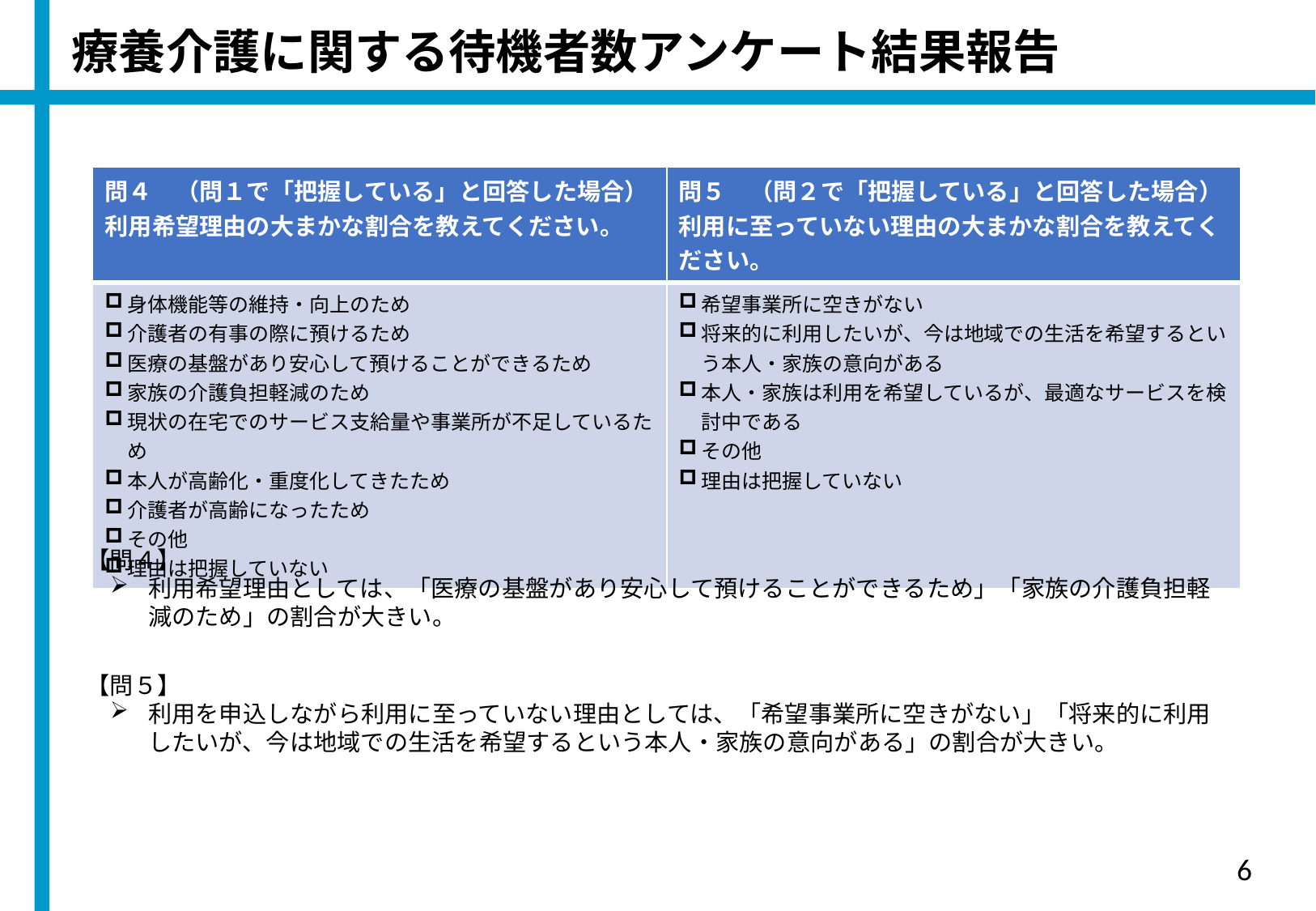

療養介護に関する待機者数アンケート結果報告
| 問４　（問１で「把握している」と回答した場合）利用希望理由の大まかな割合を教えてください。 | 問５　（問２で「把握している」と回答した場合）利用に至っていない理由の大まかな割合を教えてください。 |
| --- | --- |
| 身体機能等の維持・向上のため 介護者の有事の際に預けるため 医療の基盤があり安心して預けることができるため 家族の介護負担軽減のため 現状の在宅でのサービス支給量や事業所が不足しているため 本人が高齢化・重度化してきたため 介護者が高齢になったため その他 理由は把握していない | 希望事業所に空きがない 将来的に利用したいが、今は地域での生活を希望するという本人・家族の意向がある 本人・家族は利用を希望しているが、最適なサービスを検討中である その他 理由は把握していない |
【問４】
利用希望理由としては、「医療の基盤があり安心して預けることができるため」「家族の介護負担軽減のため」の割合が大きい。
【問５】
利用を申込しながら利用に至っていない理由としては、「希望事業所に空きがない」「将来的に利用したいが、今は地域での生活を希望するという本人・家族の意向がある」の割合が大きい。
6